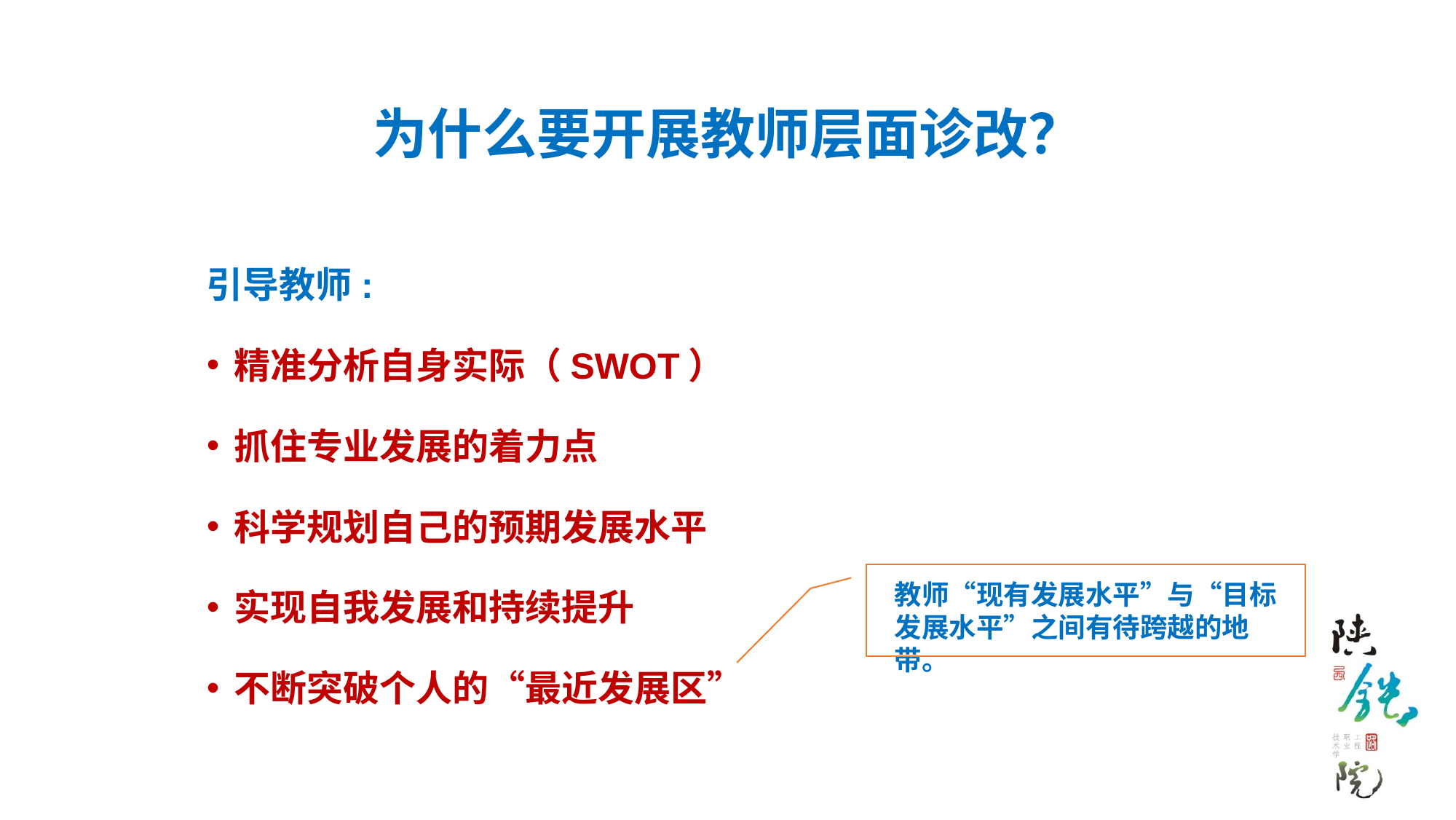

# 为什么要开展教师层面诊改？
引导教师:
精准分析自身实际（SWOT）
抓住专业发展的着力点
科学规划自己的预期发展水平
实现自我发展和持续提升
不断突破个人的“最近发展区”

教师“现有发展水平”与“目标发展水平”之间有待跨越的地带。